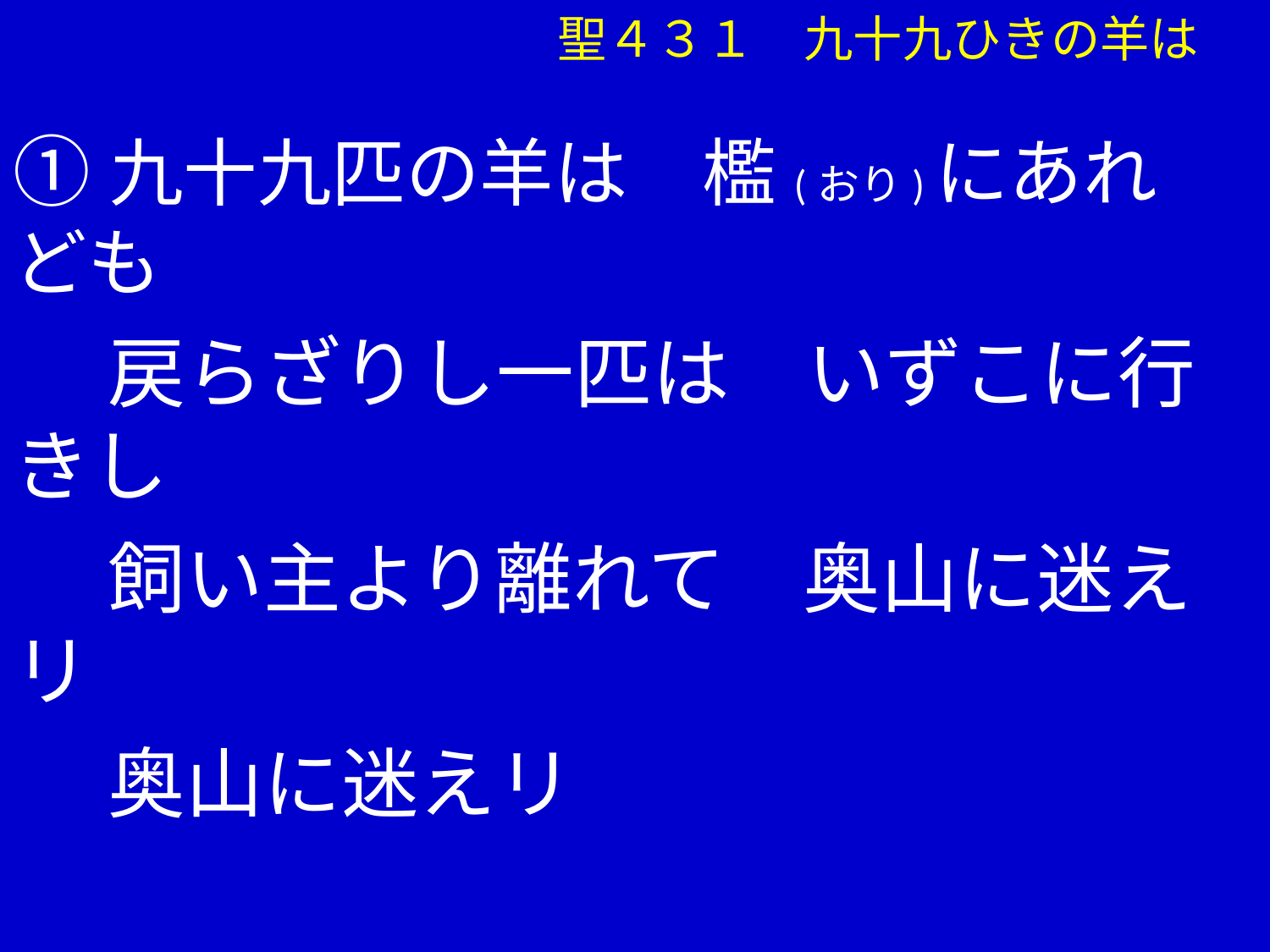

聖４３１　九十九ひきの羊は
①九十九匹の羊は　檻(おり)にあれども
　 戻らざりし一匹は　いずこに行きし
　 飼い主より離れて　奥山に迷えリ
　 奥山に迷えリ